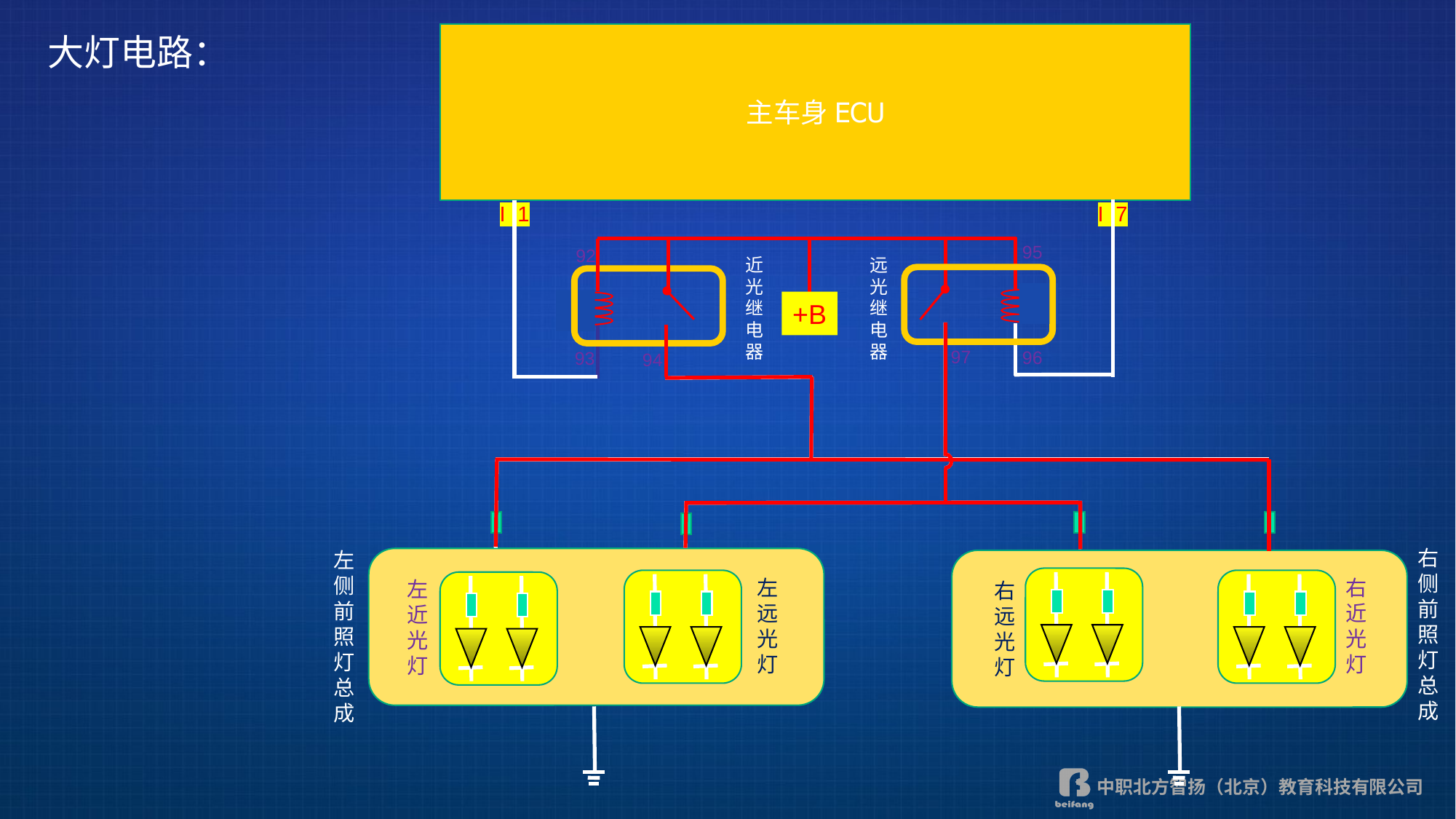

大灯电路：
主车身ECU
I  1
I  7
95
92
近光继电器
远光继电器

+B

97
96
93
94

右侧前照灯总成
左侧前照灯总成

左远光灯
右近光灯

左近光灯

右远光灯